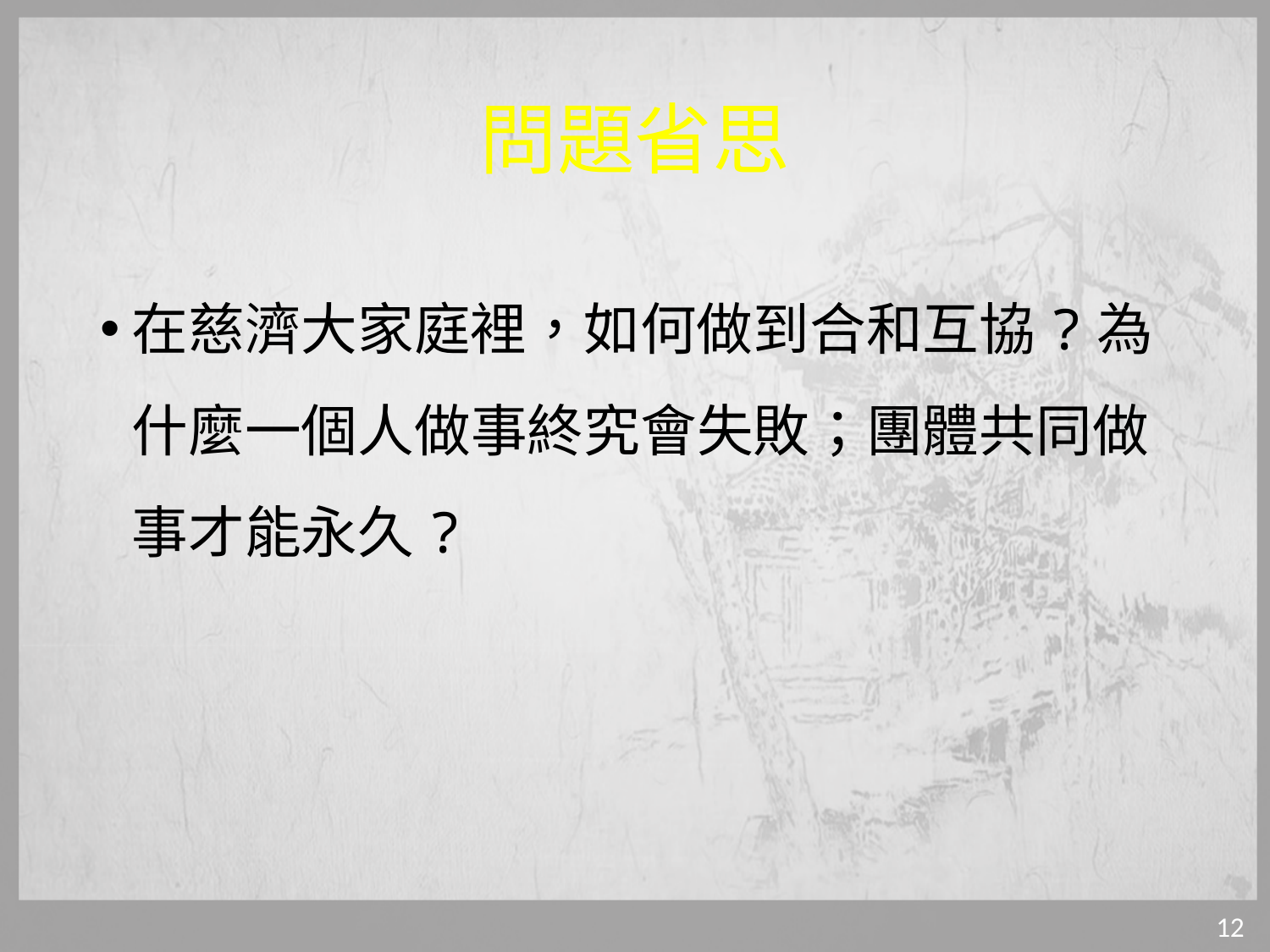

# 問題省思
在慈濟大家庭裡，如何做到合和互協?為什麼一個人做事終究會失敗；團體共同做事才能永久?

12